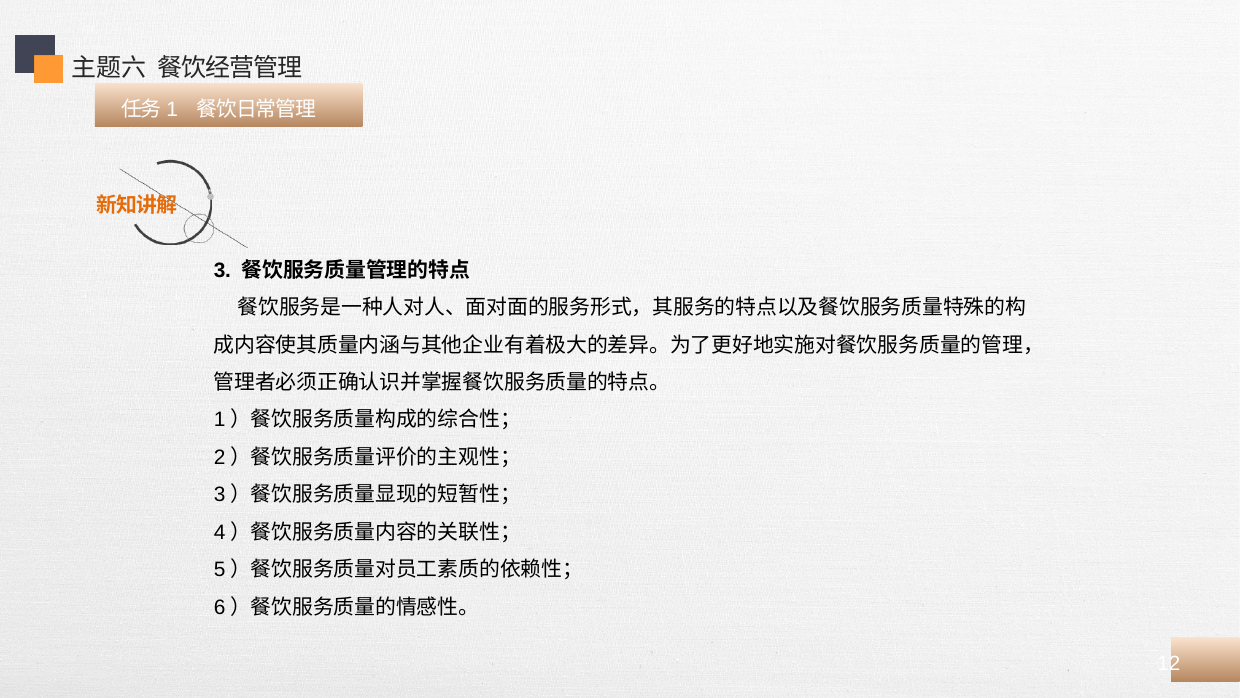

主题六  餐饮经营管理
 任务1   餐饮日常管理
3. 餐饮服务质量管理的特点
    餐饮服务是一种人对人、面对面的服务形式，其服务的特点以及餐饮服务质量特殊的构
成内容使其质量内涵与其他企业有着极大的差异。为了更好地实施对餐饮服务质量的管理，
管理者必须正确认识并掌握餐饮服务质量的特点。
1）餐饮服务质量构成的综合性；
2）餐饮服务质量评价的主观性；
3）餐饮服务质量显现的短暂性；
4）餐饮服务质量内容的关联性；
5）餐饮服务质量对员工素质的依赖性；
6）餐饮服务质量的情感性。